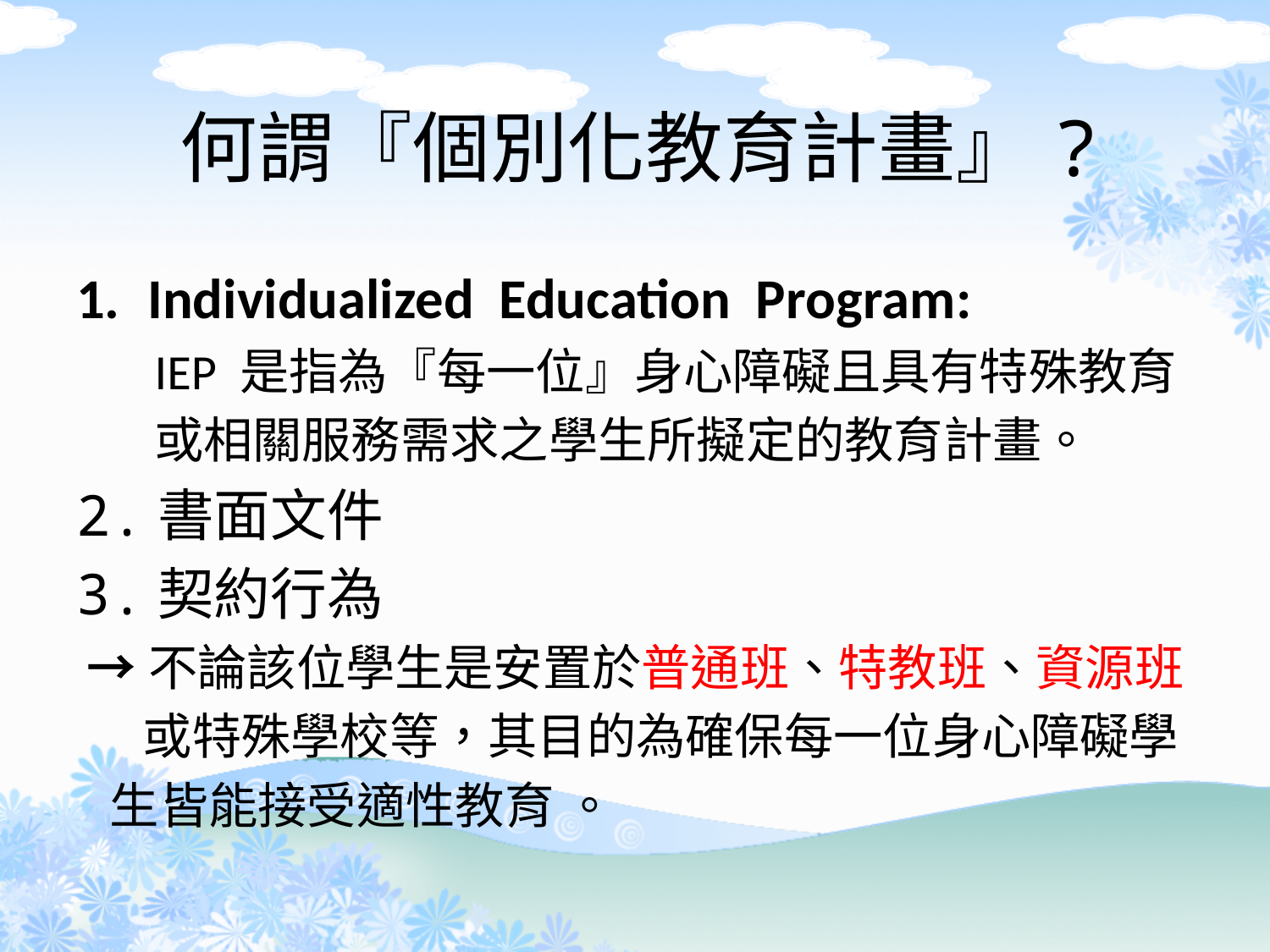

# 何謂『個別化教育計畫』?
Individualized  Education  Program:
       IEP 是指為『每一位』身心障礙且具有特殊教育
      或相關服務需求之學生所擬定的教育計畫。
2.書面文件
3.契約行為
 →不論該位學生是安置於普通班、特教班、資源班
     或特殊學校等，其目的為確保每一位身心障礙學
  生皆能接受適性教育 。